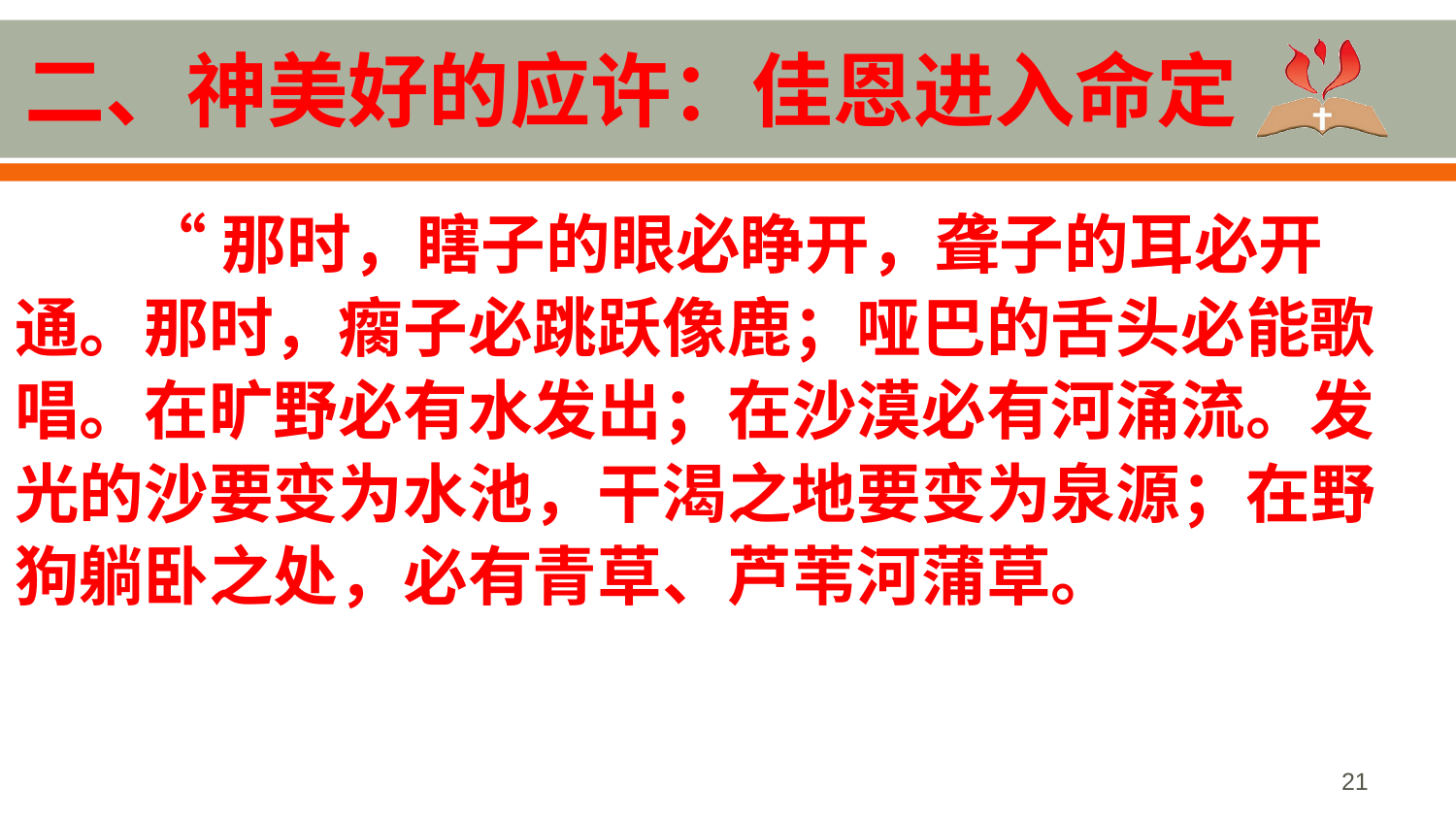

# 二、神美好的应许：佳恩进入命定
“那时，瞎子的眼必睁开，聋子的耳必开通。那时，瘸子必跳跃像鹿；哑巴的舌头必能歌唱。在旷野必有水发出；在沙漠必有河涌流。发光的沙要变为水池，干渴之地要变为泉源；在野狗躺卧之处，必有青草、芦苇河蒲草。

21